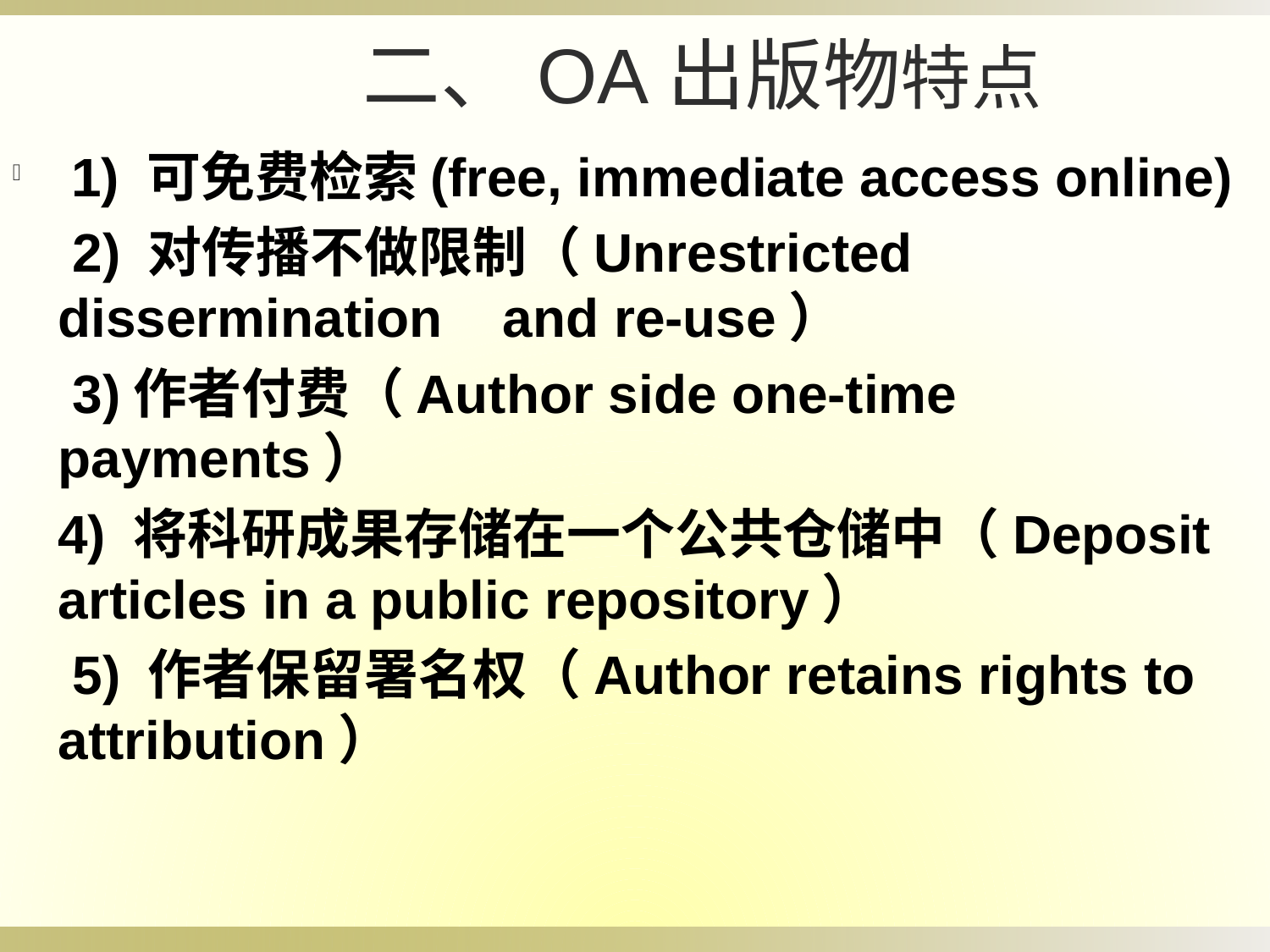

二、OA出版物特点
 1) 可免费检索(free, immediate access online)
    2) 对传播不做限制（Unrestricted dissermination    and re-use）
    3)作者付费（Author side one-time payments）
   4) 将科研成果存储在一个公共仓储中（Deposit articles in a public repository）
    5) 作者保留署名权（Author retains rights to attribution）